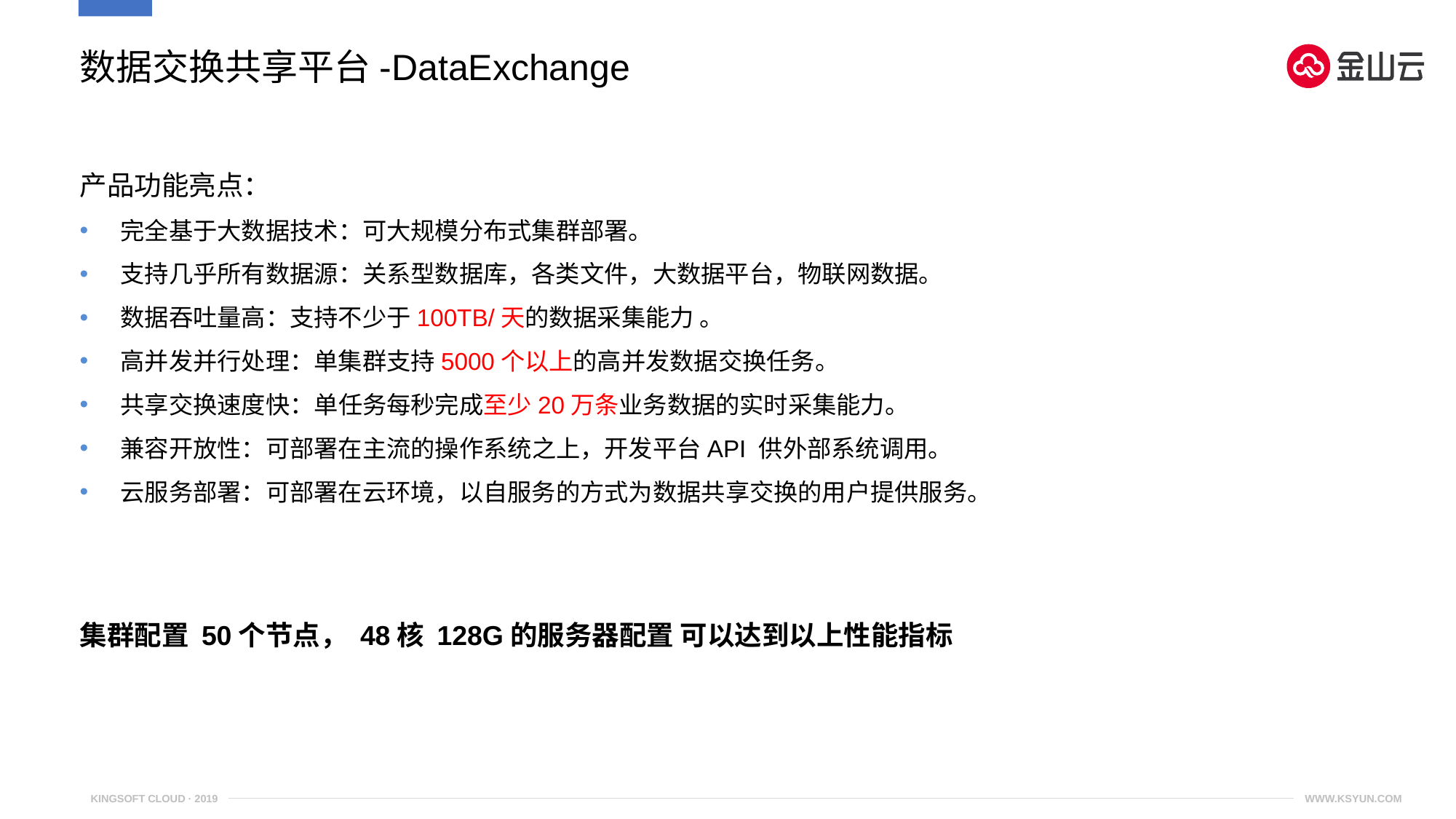

数据交换共享平台-DataExchange
产品功能亮点：
完全基于大数据技术：可大规模分布式集群部署。
支持几乎所有数据源：关系型数据库，各类文件，大数据平台，物联网数据。
数据吞吐量高：支持不少于100TB/天的数据采集能力 。
高并发并行处理：单集群支持5000个以上的高并发数据交换任务。
共享交换速度快：单任务每秒完成至少20万条业务数据的实时采集能力。
兼容开放性：可部署在主流的操作系统之上，开发平台API 供外部系统调用。
云服务部署：可部署在云环境，以自服务的方式为数据共享交换的用户提供服务。

集群配置 50个节点， 48核 128G的服务器配置 可以达到以上性能指标